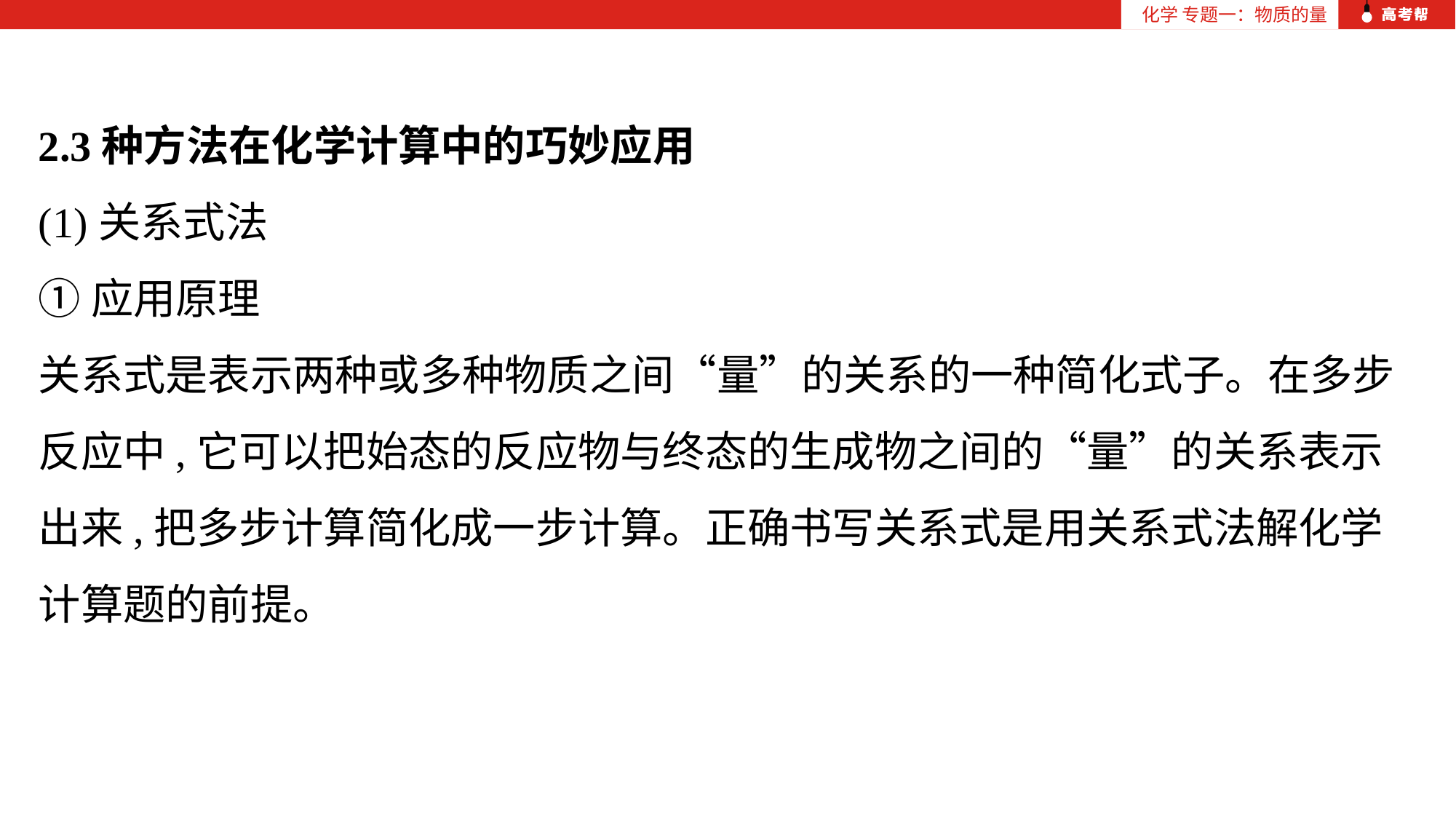

化学 专题一：物质的量
2.3种方法在化学计算中的巧妙应用
(1)关系式法
①应用原理
关系式是表示两种或多种物质之间“量”的关系的一种简化式子。在多步反应中,它可以把始态的反应物与终态的生成物之间的“量”的关系表示出来,把多步计算简化成一步计算。正确书写关系式是用关系式法解化学计算题的前提。